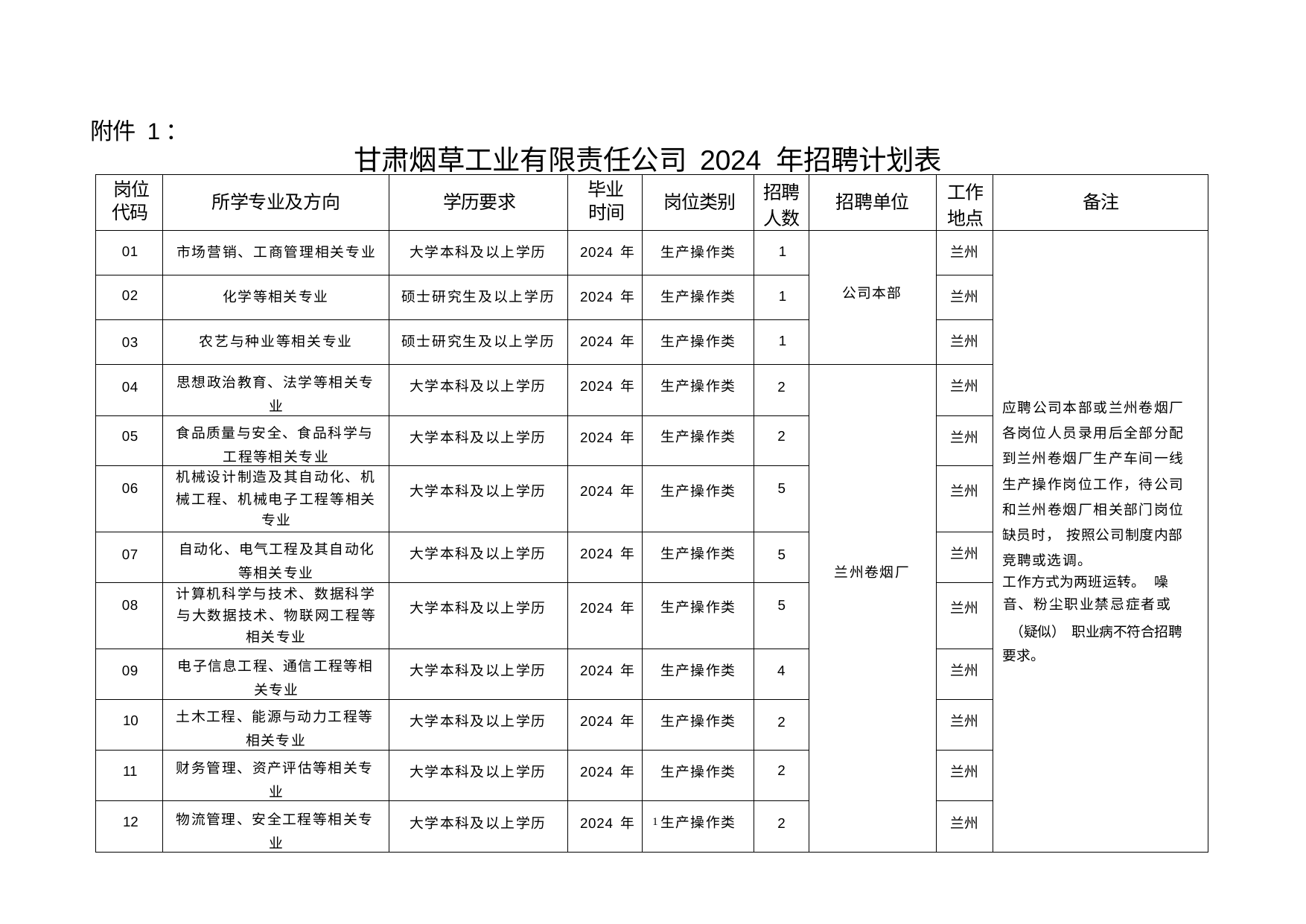

附件 1：
甘肃烟草工业有限责任公司 2024 年招聘计划表
| 岗位 代码 | 所学专业及方向 | 学历要求 | 毕业 时间 | 岗位类别 | 招聘 人数 | 招聘单位 | 工作 地点 | 备注 |
| --- | --- | --- | --- | --- | --- | --- | --- | --- |
| 01 | 市场营销、工商管理相关专业 | 大学本科及以上学历 | 2024 年 | 生产操作类 | 1 | 公司本部 | 兰州 | 应聘公司本部或兰州卷烟厂 各岗位人员录用后全部分配 到兰州卷烟厂生产车间一线 生产操作岗位工作，待公司 和兰州卷烟厂相关部门岗位 缺员时， 按照公司制度内部 竞聘或选调。 工作方式为两班运转。 噪 音、粉尘职业禁忌症者或 （疑似） 职业病不符合招聘 要求。 |
| 02 | 化学等相关专业 | 硕士研究生及以上学历 | 2024 年 | 生产操作类 | 1 |  | 兰州 |  |
| 03 | 农艺与种业等相关专业 | 硕士研究生及以上学历 | 2024 年 | 生产操作类 | 1 |  | 兰州 |  |
| 04 | 思想政治教育、法学等相关专 业 | 大学本科及以上学历 | 2024 年 | 生产操作类 | 2 | 兰州卷烟厂 | 兰州 |  |
| 05 | 食品质量与安全、食品科学与 工程等相关专业 | 大学本科及以上学历 | 2024 年 | 生产操作类 | 2 |  | 兰州 |  |
| 06 | 机械设计制造及其自动化、机 械工程、机械电子工程等相关 专业 | 大学本科及以上学历 | 2024 年 | 生产操作类 | 5 |  | 兰州 |  |
| 07 | 自动化、电气工程及其自动化 等相关专业 | 大学本科及以上学历 | 2024 年 | 生产操作类 | 5 |  | 兰州 |  |
| 08 | 计算机科学与技术、数据科学 与大数据技术、物联网工程等 相关专业 | 大学本科及以上学历 | 2024 年 | 生产操作类 | 5 |  | 兰州 |  |
| 09 | 电子信息工程、通信工程等相 关专业 | 大学本科及以上学历 | 2024 年 | 生产操作类 | 4 |  | 兰州 |  |
| 10 | 土木工程、能源与动力工程等 相关专业 | 大学本科及以上学历 | 2024 年 | 生产操作类 | 2 |  | 兰州 |  |
| 11 | 财务管理、资产评估等相关专 业 | 大学本科及以上学历 | 2024 年 | 生产操作类 | 2 |  | 兰州 |  |
| 12 | 物流管理、安全工程等相关专 业 | 大学本科及以上学历 | 2024 年 | 生产操作类 | 2 |  | 兰州 |  |

1